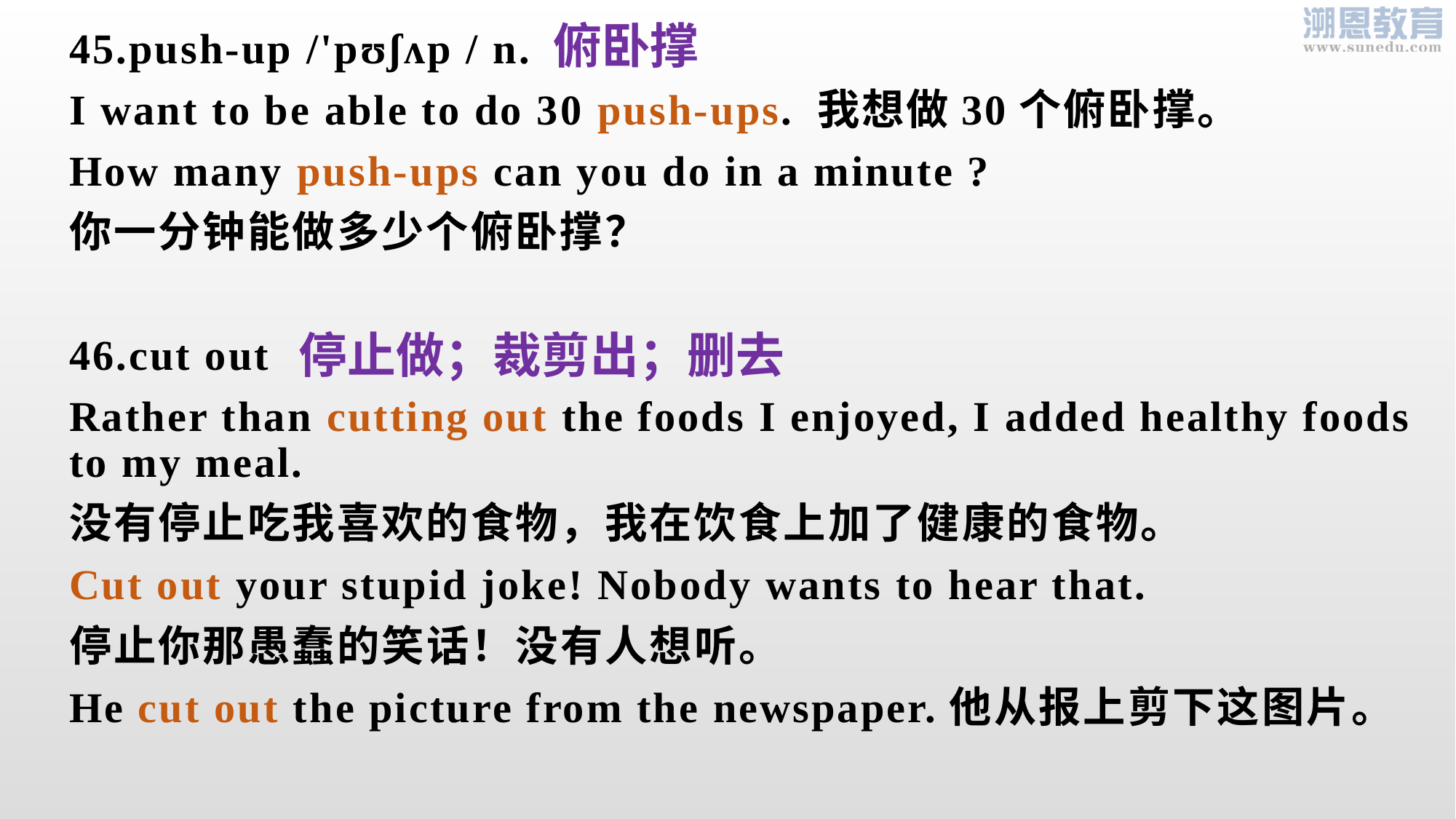

俯卧撑
45.push-up /'pʊʃʌp / n.
I want to be able to do 30 push-ups. 我想做30个俯卧撑。
How many push-ups can you do in a minute ?
你一分钟能做多少个俯卧撑？

46.cut out
Rather than cutting out the foods I enjoyed, I added healthy foods to my meal.
没有停止吃我喜欢的食物，我在饮食上加了健康的食物。
Cut out your stupid joke! Nobody wants to hear that.
停止你那愚蠢的笑话！没有人想听。
He cut out the picture from the newspaper.他从报上剪下这图片。
停止做；裁剪出；删去